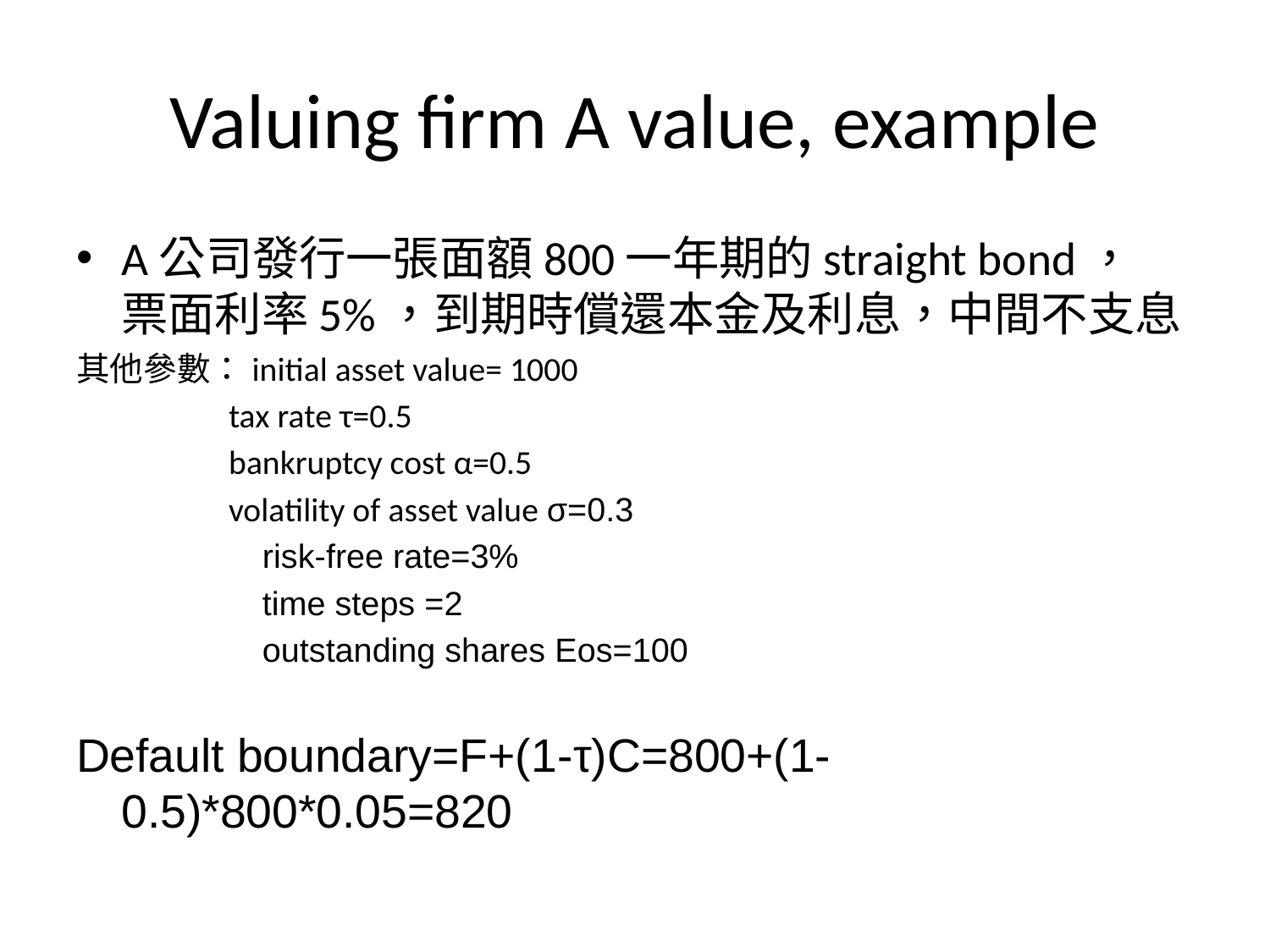

# Valuing firm A value, example
A公司發行一張面額800一年期的straight bond，  票面利率5%，到期時償還本金及利息，中間不支息
其他參數：initial asset value= 1000
                    tax rate τ=0.5
                    bankruptcy cost α=0.5
                    volatility of asset value σ=0.3
                    risk-free rate=3%
                    time steps =2
                    outstanding shares Eos=100

Default boundary=F+(1-τ)C=800+(1-0.5)*800*0.05=820